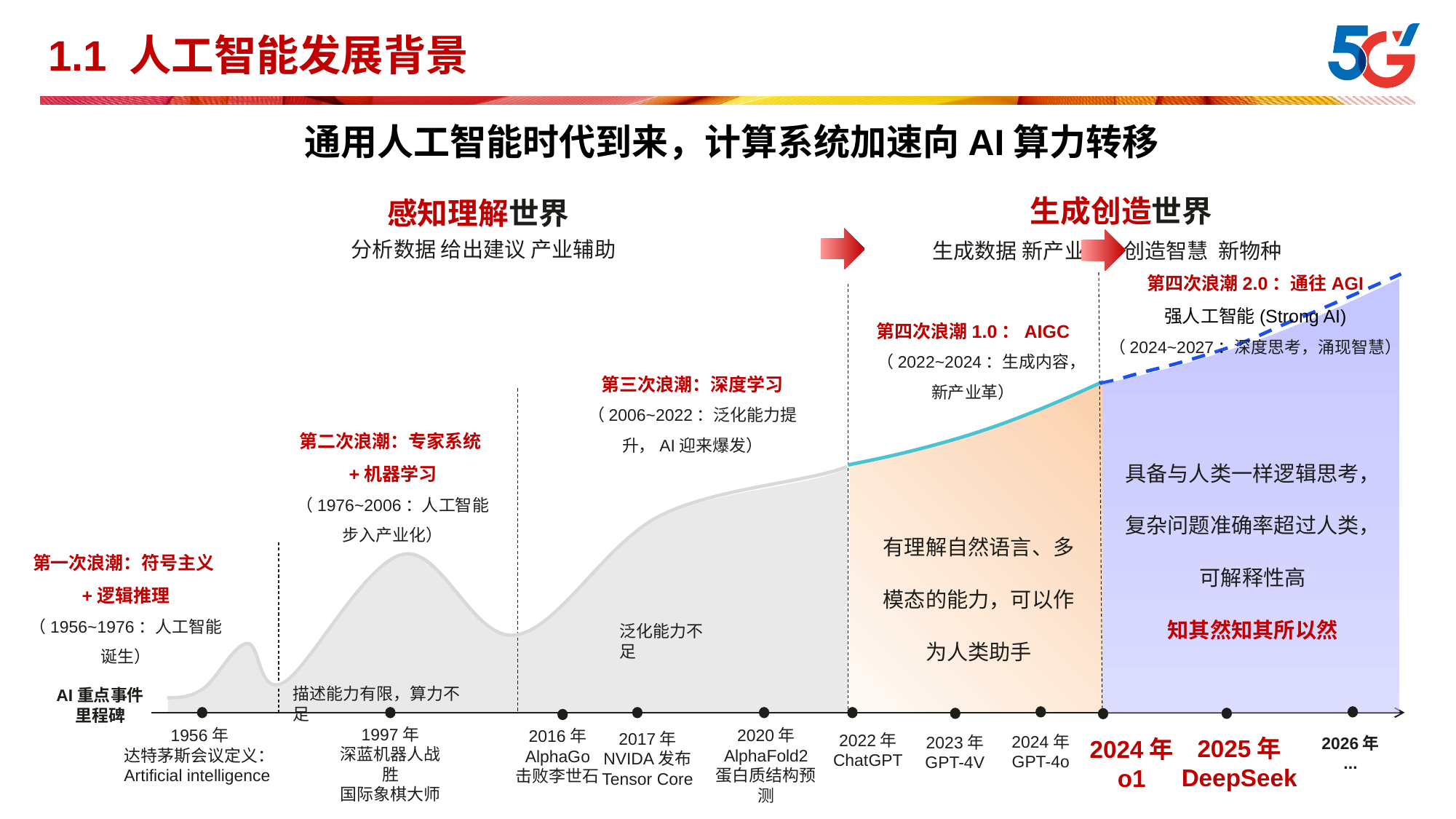

# 1.1 人工智能发展背景
通用人工智能时代到来，计算系统加速向AI算力转移
生成创造世界
感知理解世界

分析数据 给出建议 产业辅助
生成数据 新产业        创造智慧  新物种
第四次浪潮2.0：通往AGI
强人工智能(Strong AI)
（2024~2027：深度思考，涌现智慧）

第四次浪潮1.0：AIGC
（2022~2024：生成内容，新产业革）
第三次浪潮：深度学习
（2006~2022：泛化能力提升，AI迎来爆发）

具备与人类一样逻辑思考，
复杂问题准确率超过人类，
可解释性高
知其然知其所以然

第二次浪潮：专家系统+机器学习
（1976~2006：人工智能步入产业化）

有理解自然语言、多模态的能力，可以作为人类助手

第一次浪潮：符号主义+逻辑推理
（1956~1976：人工智能诞生）
泛化能力不足
描述能力有限，算力不足
AI重点事件里程碑

1997年
深蓝机器人战胜
国际象棋大师
1956年
达特茅斯会议定义：
Artificial intelligence
2020年
AlphaFold2
蛋白质结构预测
2016年
AlphaGo
击败李世石
2017年
NVIDA发布
Tensor Core
2022年
ChatGPT
2024年
GPT-4o
2023年
GPT-4V
2026年
...
2025年
DeepSeek
2024年
o1